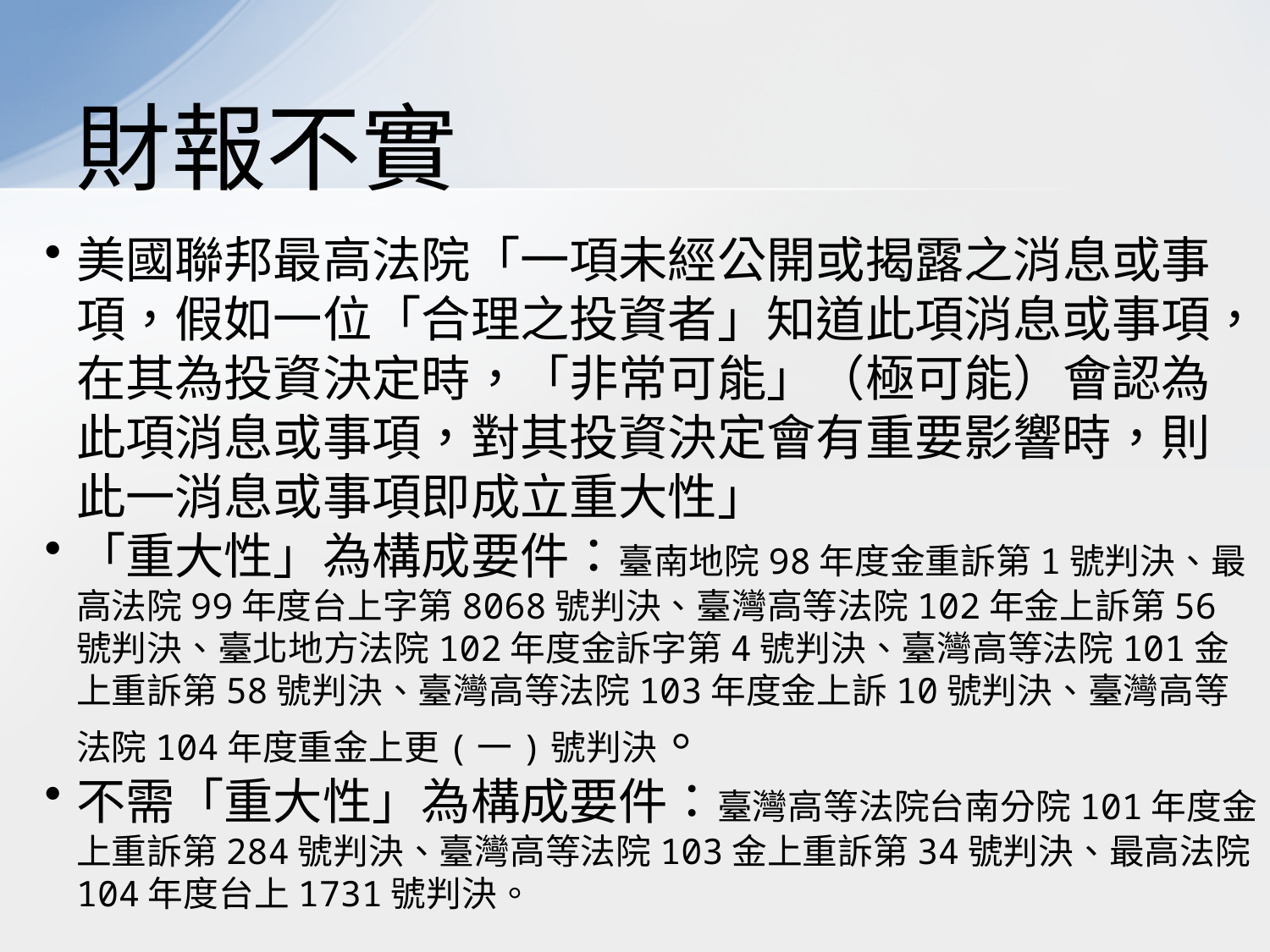

# 財報不實
美國聯邦最高法院「一項未經公開或揭露之消息或事項，假如一位「合理之投資者」知道此項消息或事項，在其為投資決定時，「非常可能」（極可能）會認為此項消息或事項，對其投資決定會有重要影響時，則此一消息或事項即成立重大性」
「重大性」為構成要件：臺南地院98年度金重訴第1號判決、最高法院99年度台上字第8068號判決、臺灣高等法院102年金上訴第56號判決、臺北地方法院102年度金訴字第4號判決、臺灣高等法院101金上重訴第58號判決、臺灣高等法院103年度金上訴10號判決、臺灣高等法院104年度重金上更(一)號判決。
不需「重大性」為構成要件：臺灣高等法院台南分院101年度金上重訴第284號判決、臺灣高等法院103金上重訴第34號判決、最高法院104年度台上1731號判決。